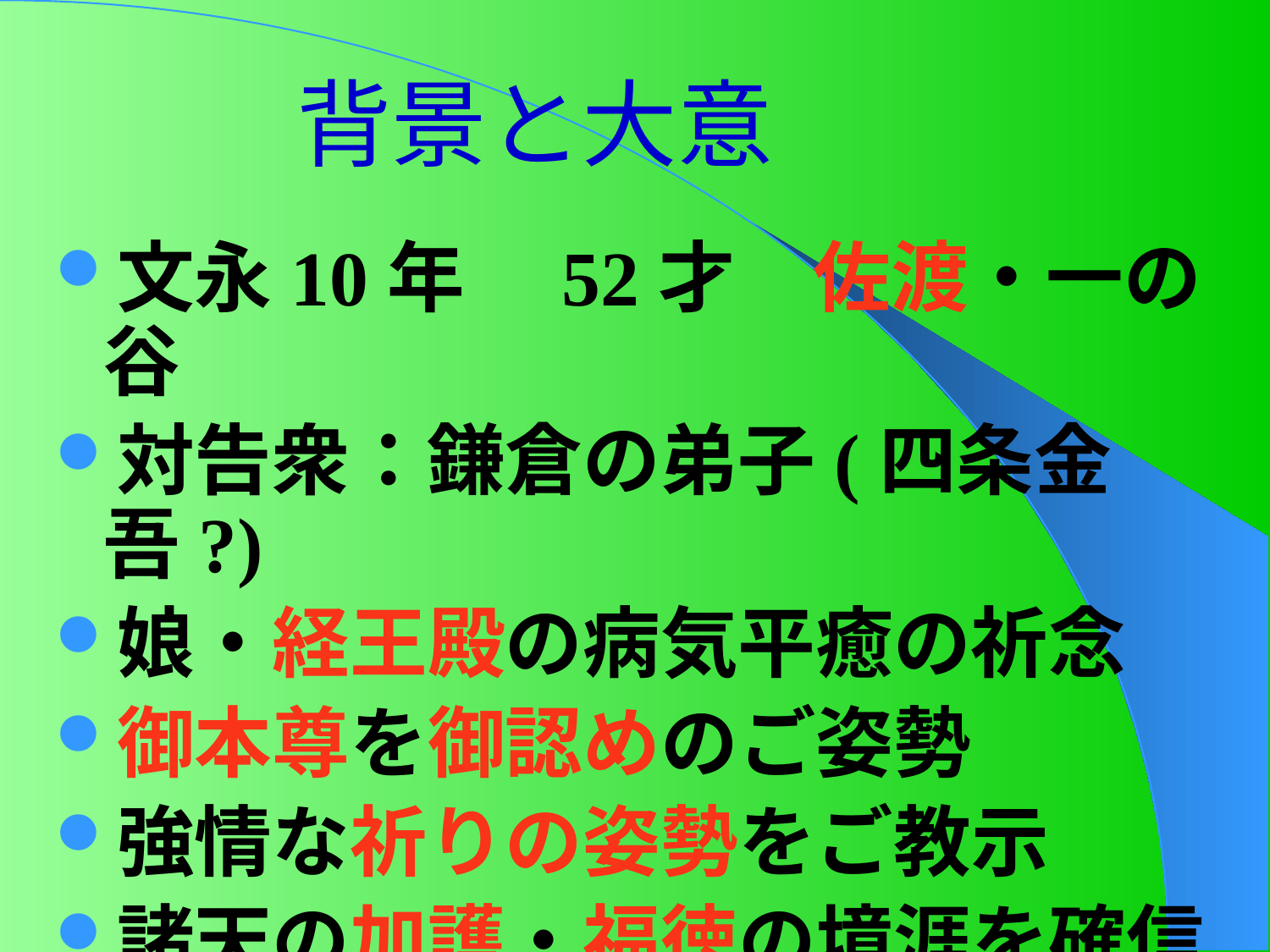

# 背景と大意
文永10年　52才　佐渡・一の谷
対告衆：鎌倉の弟子(四条金吾?)
娘・経王殿の病気平癒の祈念
御本尊を御認めのご姿勢
強情な祈りの姿勢をご教示
諸天の加護・福徳の境涯を確信